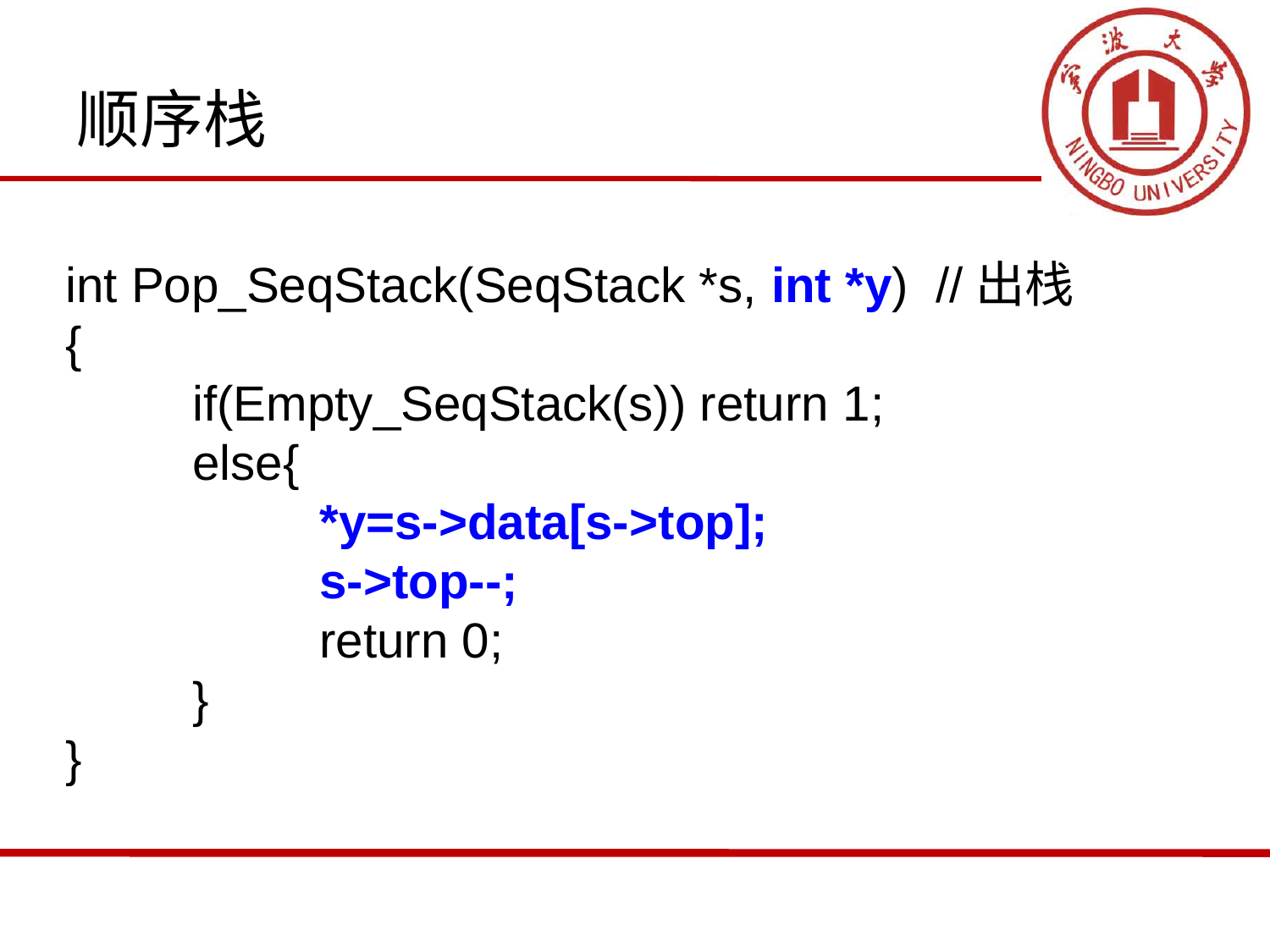

# 顺序栈
int Pop_SeqStack(SeqStack *s, int *y)  //出栈
{
	if(Empty_SeqStack(s)) return 1;
	else{
		*y=s->data[s->top];
		s->top--;
		return 0;
	}
}